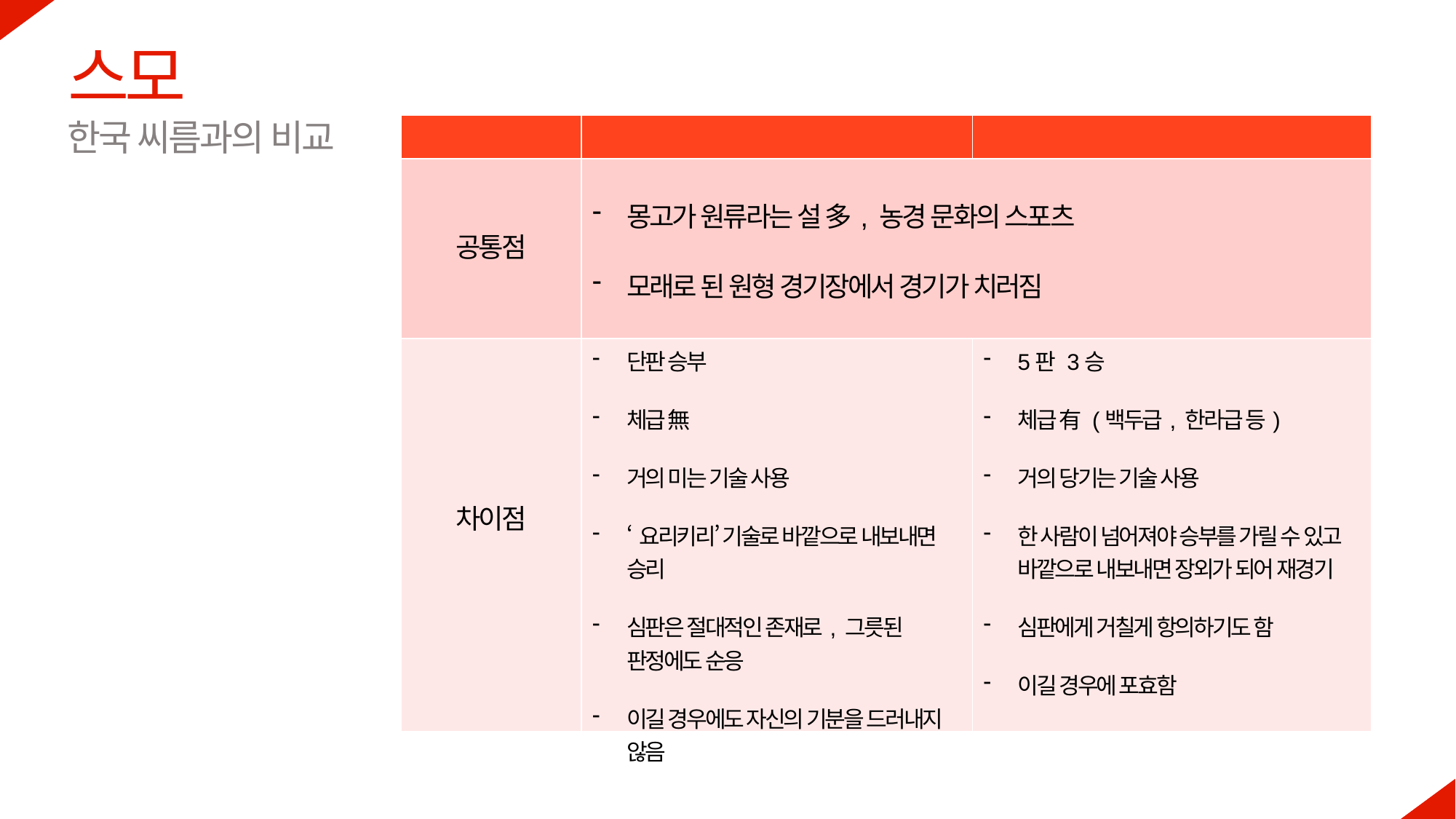

스모
한국 씨름과의 비교
|  | 스모 | 씨름 |
| --- | --- | --- |
| 공통점 | 몽고가 원류라는 설 多, 농경 문화의 스포츠 모래로 된 원형 경기장에서 경기가 치러짐 |  |
| 차이점 | 단판 승부 체급 無 거의 미는 기술 사용 ‘요리키리’ 기술로 바깥으로 내보내면 승리 심판은 절대적인 존재로, 그릇된 판정에도 순응 이길 경우에도 자신의 기분을 드러내지 않음 | 5판 3승 체급 有 (백두급, 한라급 등) 거의 당기는 기술 사용 한 사람이 넘어져야 승부를 가릴 수 있고 바깥으로 내보내면 장외가 되어 재경기 심판에게 거칠게 항의하기도 함 이길 경우에 포효함 |